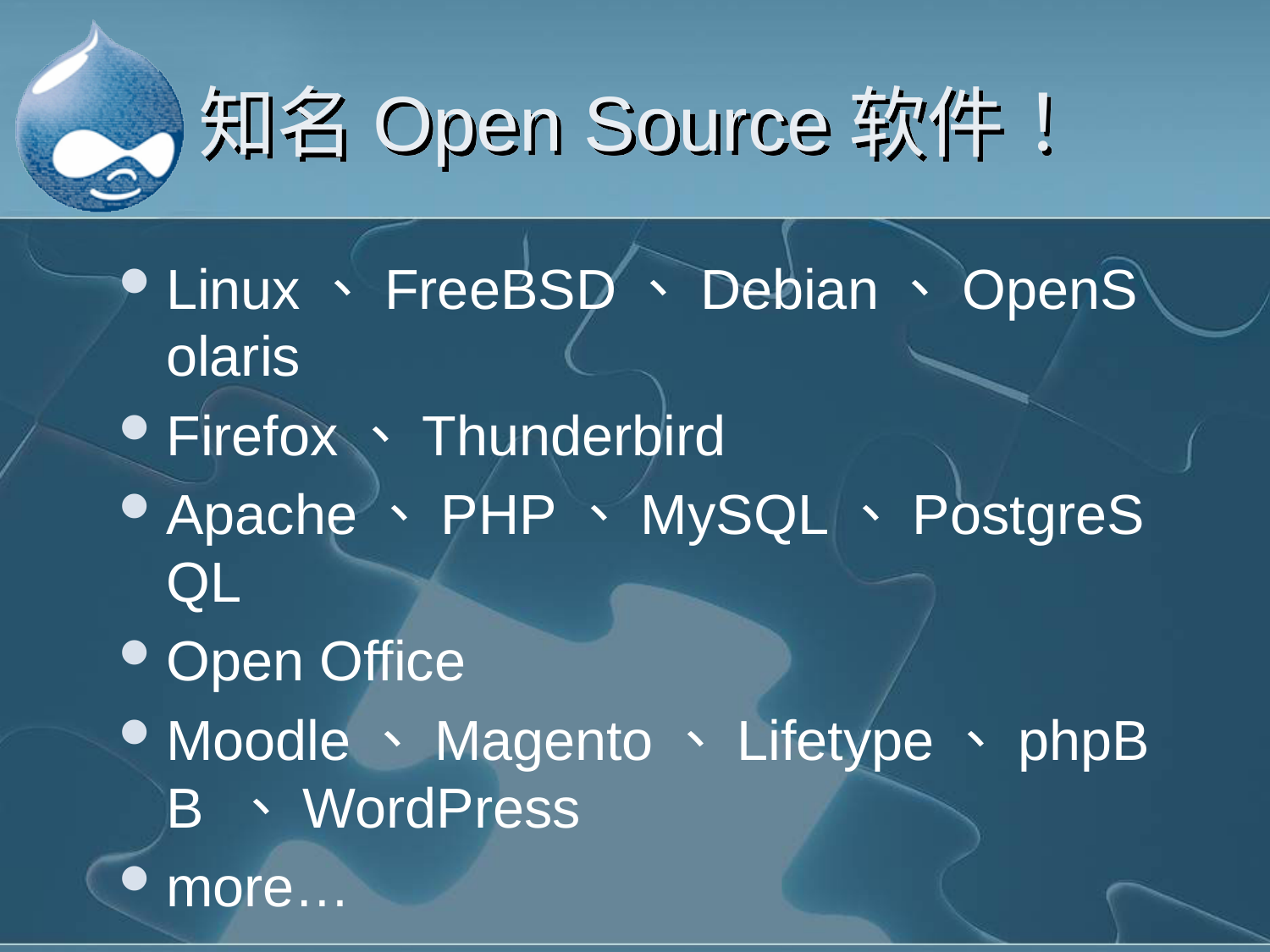

# 知名Open Source软件！
Linux、FreeBSD、Debian、OpenSolaris
Firefox、Thunderbird
Apache、PHP、MySQL、PostgreSQL
Open Office
Moodle、Magento、Lifetype、phpBB 、WordPress
more…